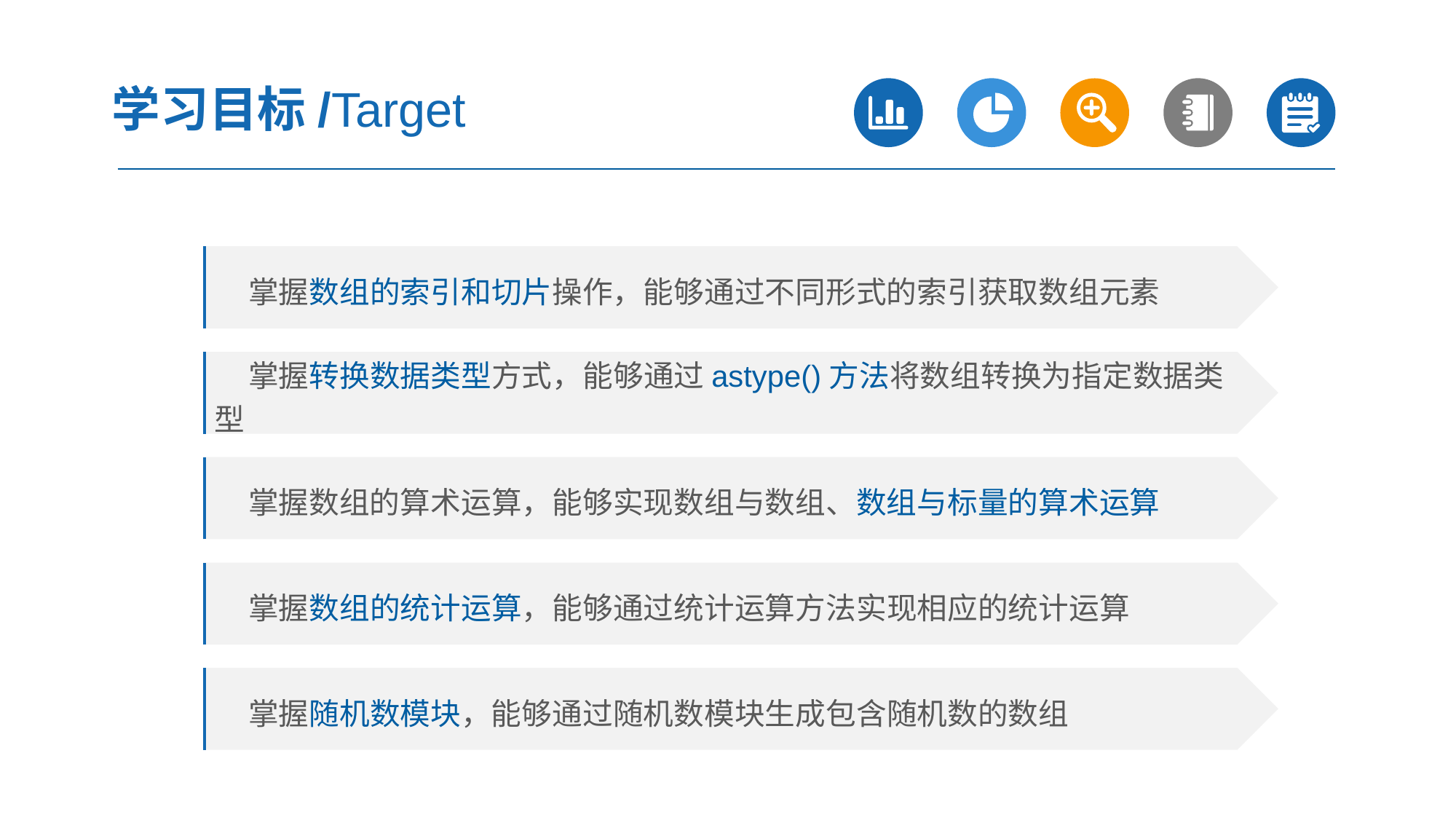

学习目标/Target
    掌握数组的索引和切片操作，能够通过不同形式的索引获取数组元素

    掌握转换数据类型方式，能够通过astype()方法将数组转换为指定数据类型

    掌握数组的算术运算，能够实现数组与数组、数组与标量的算术运算

    掌握数组的统计运算，能够通过统计运算方法实现相应的统计运算

    掌握随机数模块，能够通过随机数模块生成包含随机数的数组